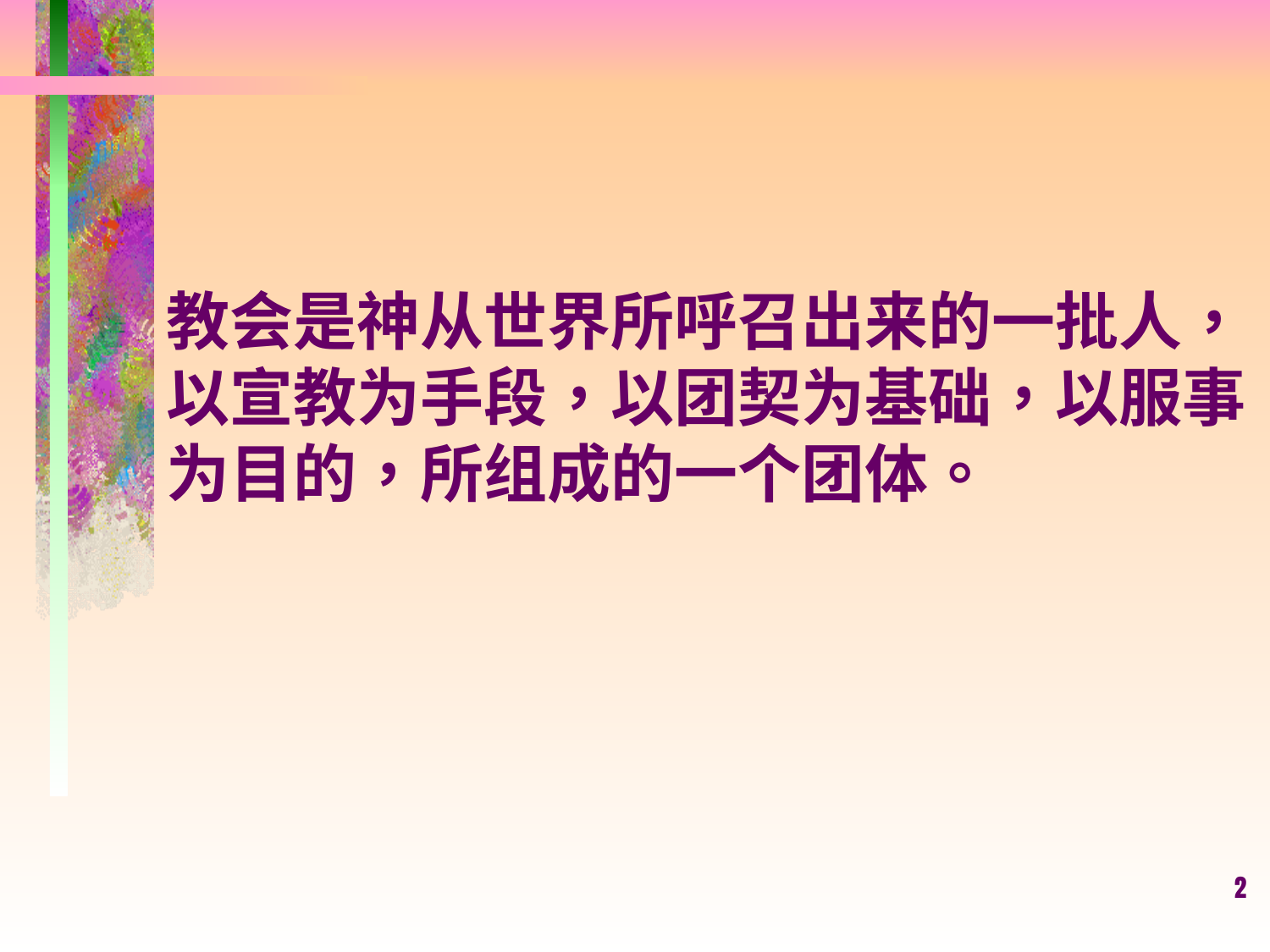

教会是神从世界所呼召出来的一批人，以宣教为手段，以团契为基础，以服事为目的，所组成的一个团体。
2